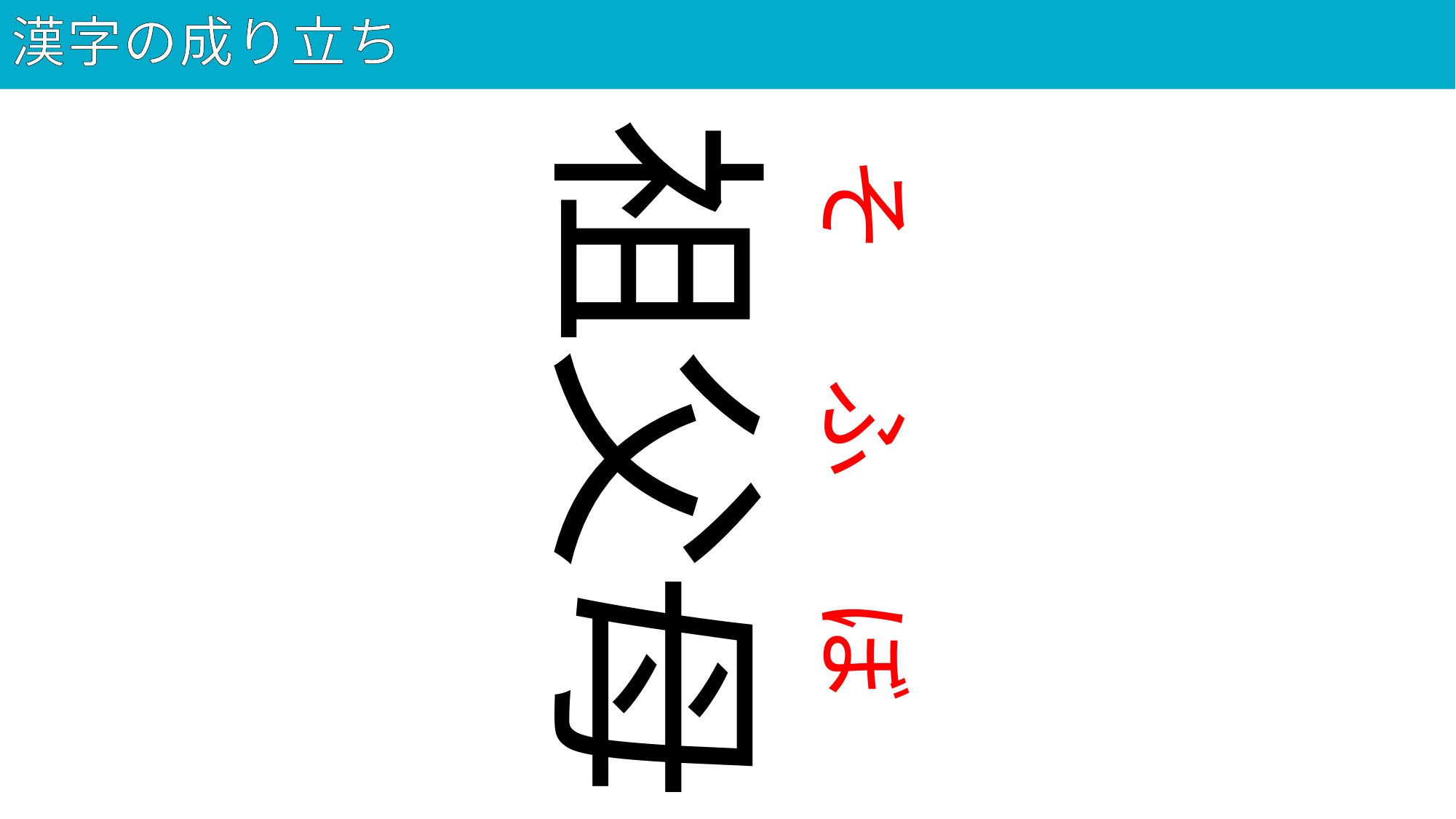

# 漢字の成り立ち
27
祖父母
そ　 ふ　 ぼ